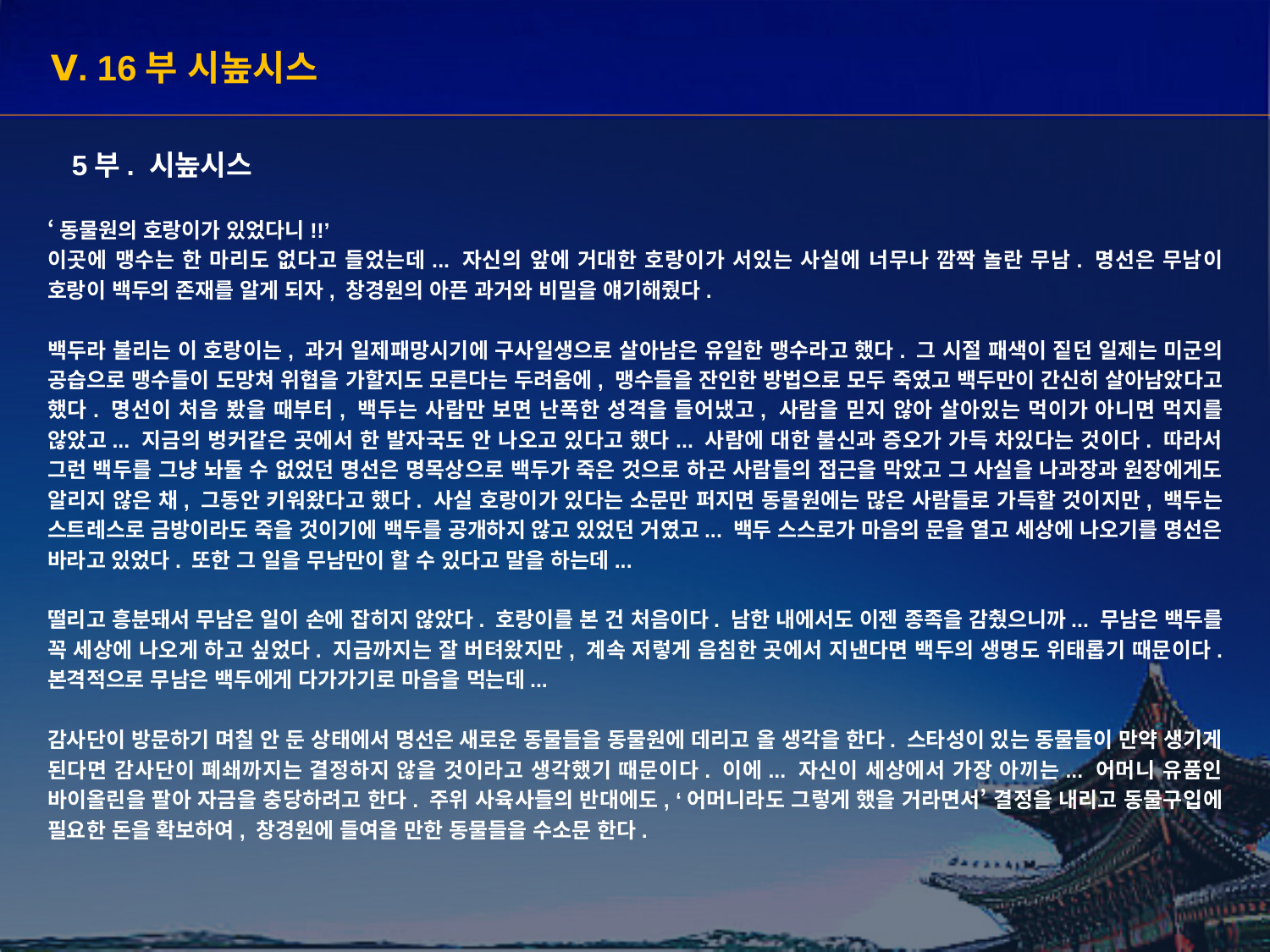

Ⅴ. 16부 시높시스

5부. 시높시스

‘동물원의 호랑이가 있었다니!!’
이곳에 맹수는 한 마리도 없다고 들었는데... 자신의 앞에 거대한 호랑이가 서있는 사실에 너무나 깜짝 놀란 무남. 명선은 무남이 호랑이 백두의 존재를 알게 되자, 창경원의 아픈 과거와 비밀을 얘기해줬다.

백두라 불리는 이 호랑이는, 과거 일제패망시기에 구사일생으로 살아남은 유일한 맹수라고 했다. 그 시절 패색이 짙던 일제는 미군의 공습으로 맹수들이 도망쳐 위협을 가할지도 모른다는 두려움에, 맹수들을 잔인한 방법으로 모두 죽였고 백두만이 간신히 살아남았다고 했다. 명선이 처음 봤을 때부터, 백두는 사람만 보면 난폭한 성격을 들어냈고, 사람을 믿지 않아 살아있는 먹이가 아니면 먹지를 않았고... 지금의 벙커같은 곳에서 한 발자국도 안 나오고 있다고 했다... 사람에 대한 불신과 증오가 가득 차있다는 것이다. 따라서 그런 백두를 그냥 놔둘 수 없었던 명선은 명목상으로 백두가 죽은 것으로 하곤 사람들의 접근을 막았고 그 사실을 나과장과 원장에게도 알리지 않은 채, 그동안 키워왔다고 했다. 사실 호랑이가 있다는 소문만 퍼지면 동물원에는 많은 사람들로 가득할 것이지만, 백두는 스트레스로 금방이라도 죽을 것이기에 백두를 공개하지 않고 있었던 거였고... 백두 스스로가 마음의 문을 열고 세상에 나오기를 명선은 바라고 있었다. 또한 그 일을 무남만이 할 수 있다고 말을 하는데...

떨리고 흥분돼서 무남은 일이 손에 잡히지 않았다. 호랑이를 본 건 처음이다. 남한 내에서도 이젠 종족을 감췄으니까... 무남은 백두를 꼭 세상에 나오게 하고 싶었다. 지금까지는 잘 버텨왔지만, 계속 저렇게 음침한 곳에서 지낸다면 백두의 생명도 위태롭기 때문이다. 본격적으로 무남은 백두에게 다가가기로 마음을 먹는데...

감사단이 방문하기 며칠 안 둔 상태에서 명선은 새로운 동물들을 동물원에 데리고 올 생각을 한다. 스타성이 있는 동물들이 만약 생기게 된다면 감사단이 폐쇄까지는 결정하지 않을 것이라고 생각했기 때문이다. 이에... 자신이 세상에서 가장 아끼는... 어머니 유품인 바이올린을 팔아 자금을 충당하려고 한다. 주위 사육사들의 반대에도, ‘어머니라도 그렇게 했을 거라면서’ 결정을 내리고 동물구입에 필요한 돈을 확보하여, 창경원에 들여올 만한 동물들을 수소문 한다.